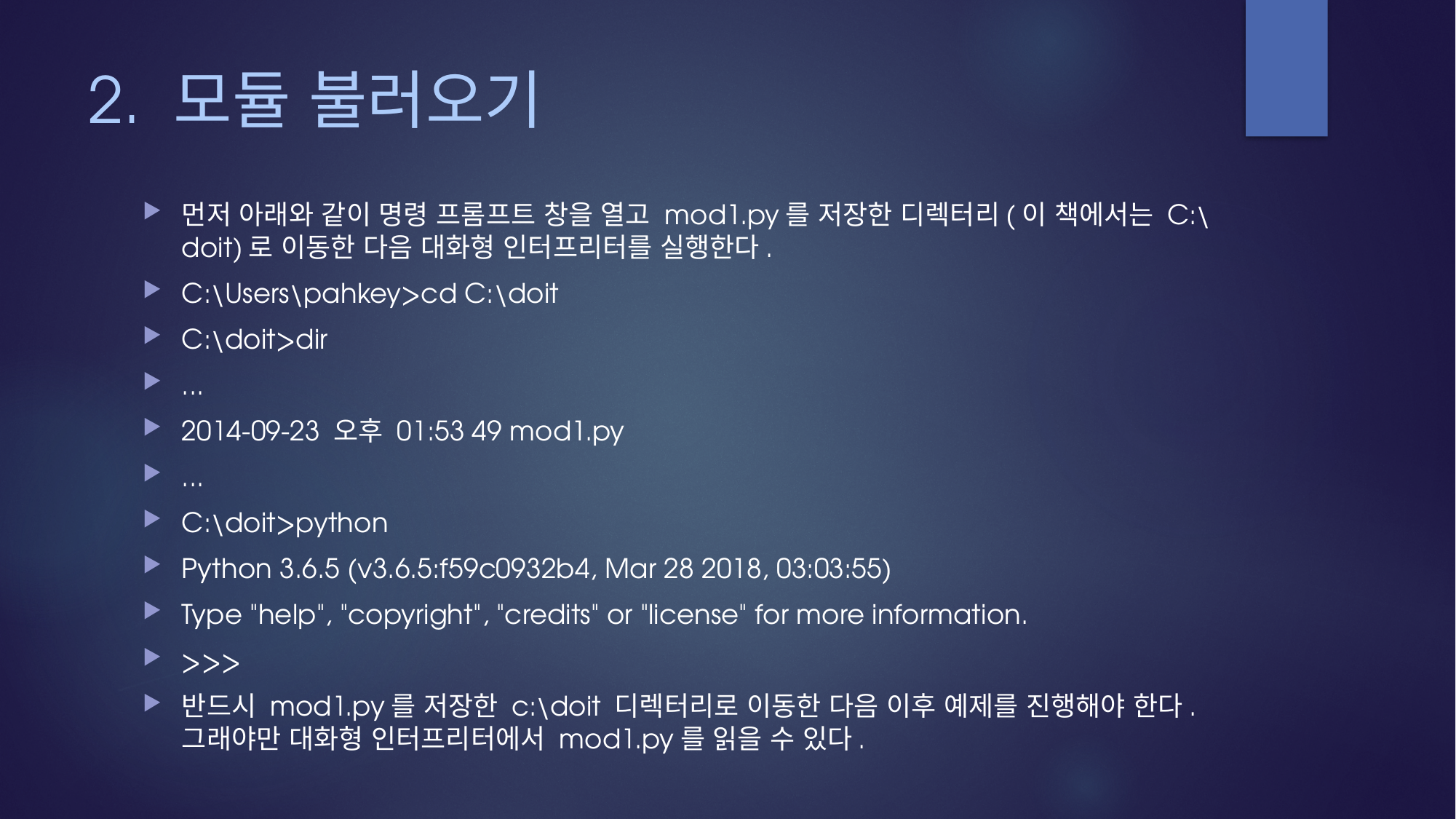

# 2. 모듈 불러오기
먼저 아래와 같이 명령 프롬프트 창을 열고 mod1.py를 저장한 디렉터리(이 책에서는 C:\doit)로 이동한 다음 대화형 인터프리터를 실행한다.
C:\Users\pahkey>cd C:\doit
C:\doit>dir
...
2014-09-23 오후 01:53 49 mod1.py
...
C:\doit>python
Python 3.6.5 (v3.6.5:f59c0932b4, Mar 28 2018, 03:03:55)
Type "help", "copyright", "credits" or "license" for more information.
>>>
반드시 mod1.py를 저장한 c:\doit 디렉터리로 이동한 다음 이후 예제를 진행해야 한다. 그래야만 대화형 인터프리터에서 mod1.py를 읽을 수 있다.